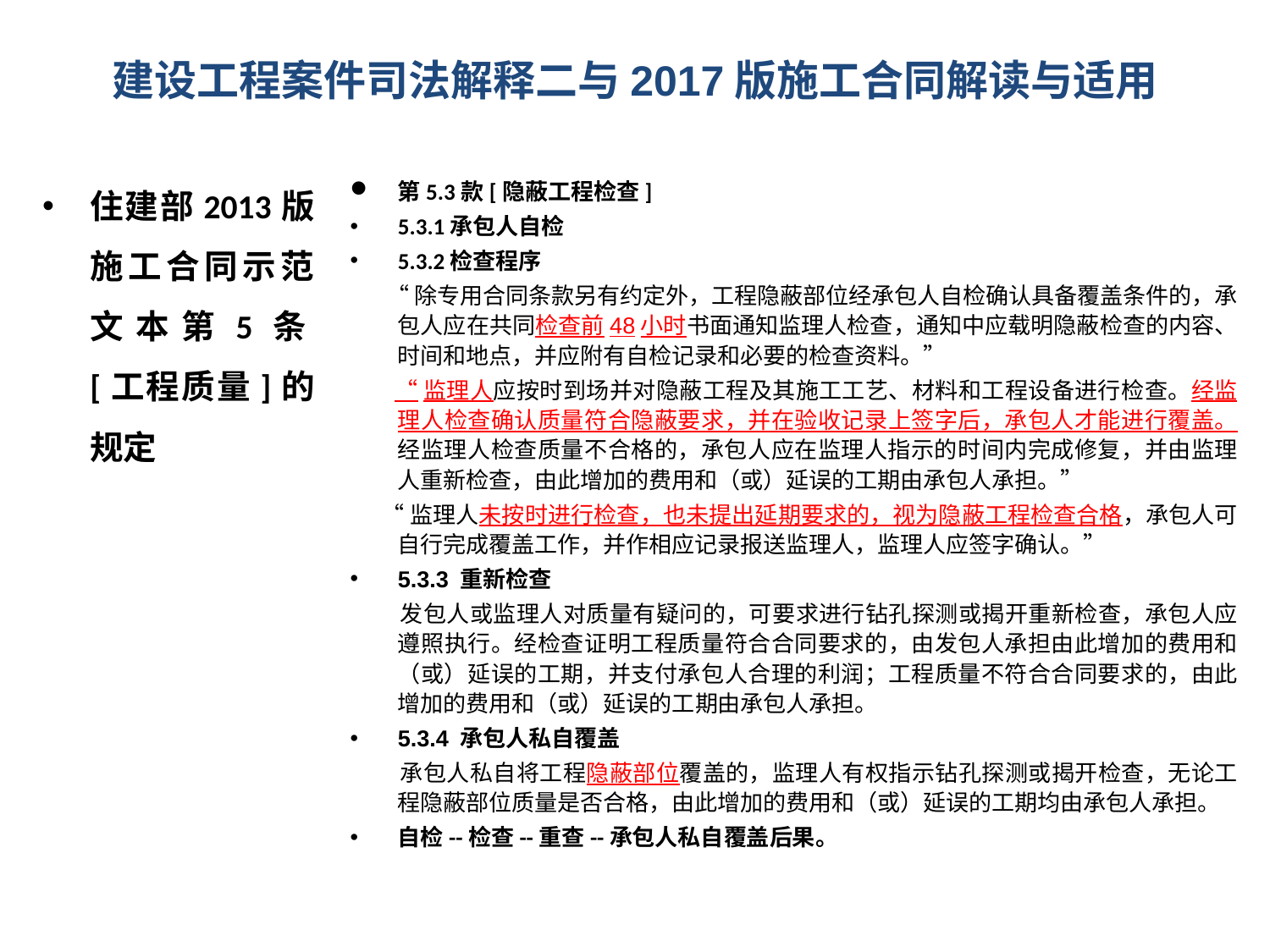

# 建设工程案件司法解释二与2017版施工合同解读与适用
住建部2013版施工合同示范文本第5条[工程质量]的规定

第5.3款[隐蔽工程检查]
5.3.1承包人自检
5.3.2检查程序
       “除专用合同条款另有约定外，工程隐蔽部位经承包人自检确认具备覆盖条件的，承包人应在共同检查前48小时书面通知监理人检查，通知中应载明隐蔽检查的内容、时间和地点，并应附有自检记录和必要的检查资料。”
        “监理人应按时到场并对隐蔽工程及其施工工艺、材料和工程设备进行检查。经监理人检查确认质量符合隐蔽要求，并在验收记录上签字后，承包人才能进行覆盖。经监理人检查质量不合格的，承包人应在监理人指示的时间内完成修复，并由监理人重新检查，由此增加的费用和（或）延误的工期由承包人承担。”
      “监理人未按时进行检查，也未提出延期要求的，视为隐蔽工程检查合格，承包人可自行完成覆盖工作，并作相应记录报送监理人，监理人应签字确认。”
5.3.3 重新检查
        发包人或监理人对质量有疑问的，可要求进行钻孔探测或揭开重新检查，承包人应遵照执行。经检查证明工程质量符合合同要求的，由发包人承担由此增加的费用和（或）延误的工期，并支付承包人合理的利润；工程质量不符合合同要求的，由此增加的费用和（或）延误的工期由承包人承担。
5.3.4 承包人私自覆盖
        承包人私自将工程隐蔽部位覆盖的，监理人有权指示钻孔探测或揭开检查，无论工程隐蔽部位质量是否合格，由此增加的费用和（或）延误的工期均由承包人承担。
自检--检查--重查--承包人私自覆盖后果。
39